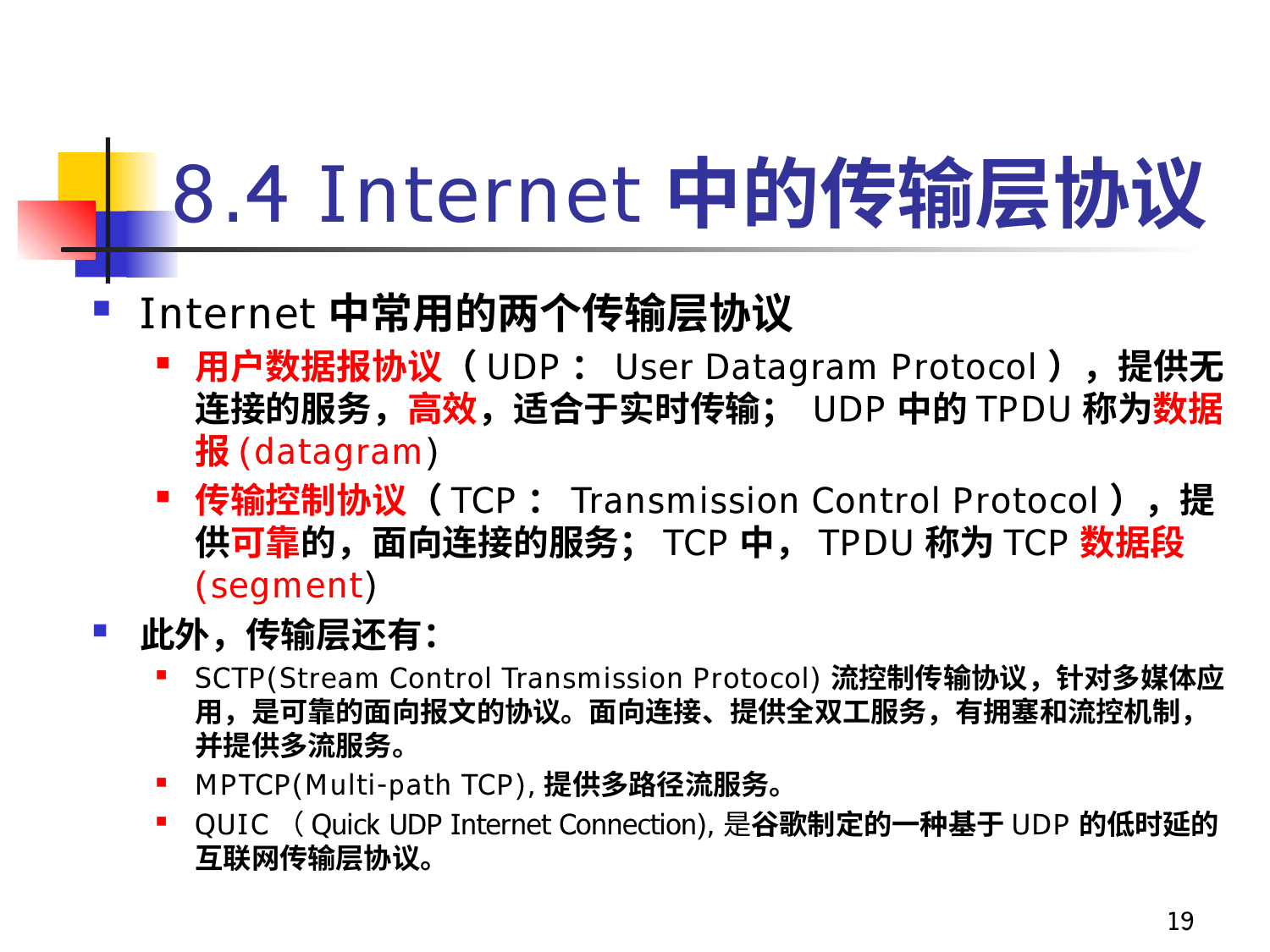

# 8.4 Internet中的传输层协议
Internet中常用的两个传输层协议
用户数据报协议（UDP：User Datagram Protocol），提供无连接的服务，高效，适合于实时传输； UDP中的TPDU称为数据报(datagram)
传输控制协议（TCP：Transmission Control Protocol），提供可靠的，面向连接的服务；TCP中，TPDU称为TCP数据段(segment)
此外，传输层还有：
SCTP(Stream Control Transmission Protocol)流控制传输协议，针对多媒体应用，是可靠的面向报文的协议。面向连接、提供全双工服务，有拥塞和流控机制，并提供多流服务。
MPTCP(Multi-path TCP),提供多路径流服务。
QUIC（Quick UDP Internet Connection),是谷歌制定的一种基于UDP的低时延的互联网传输层协议。
19